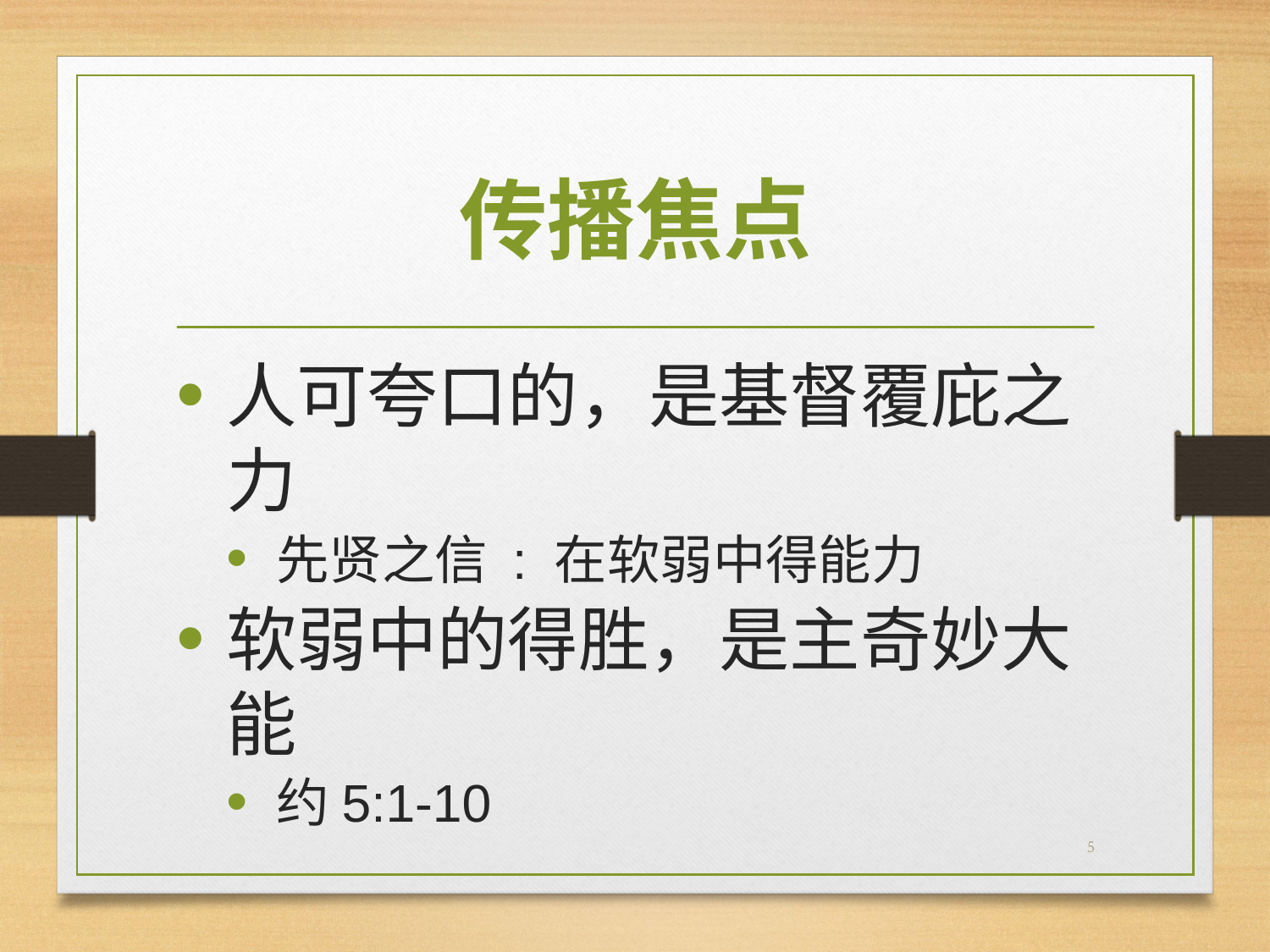

# 传播焦点
人可夸口的，是基督覆庇之力
先贤之信 : 在软弱中得能力
软弱中的得胜，是主奇妙大能
约5:1-10

5